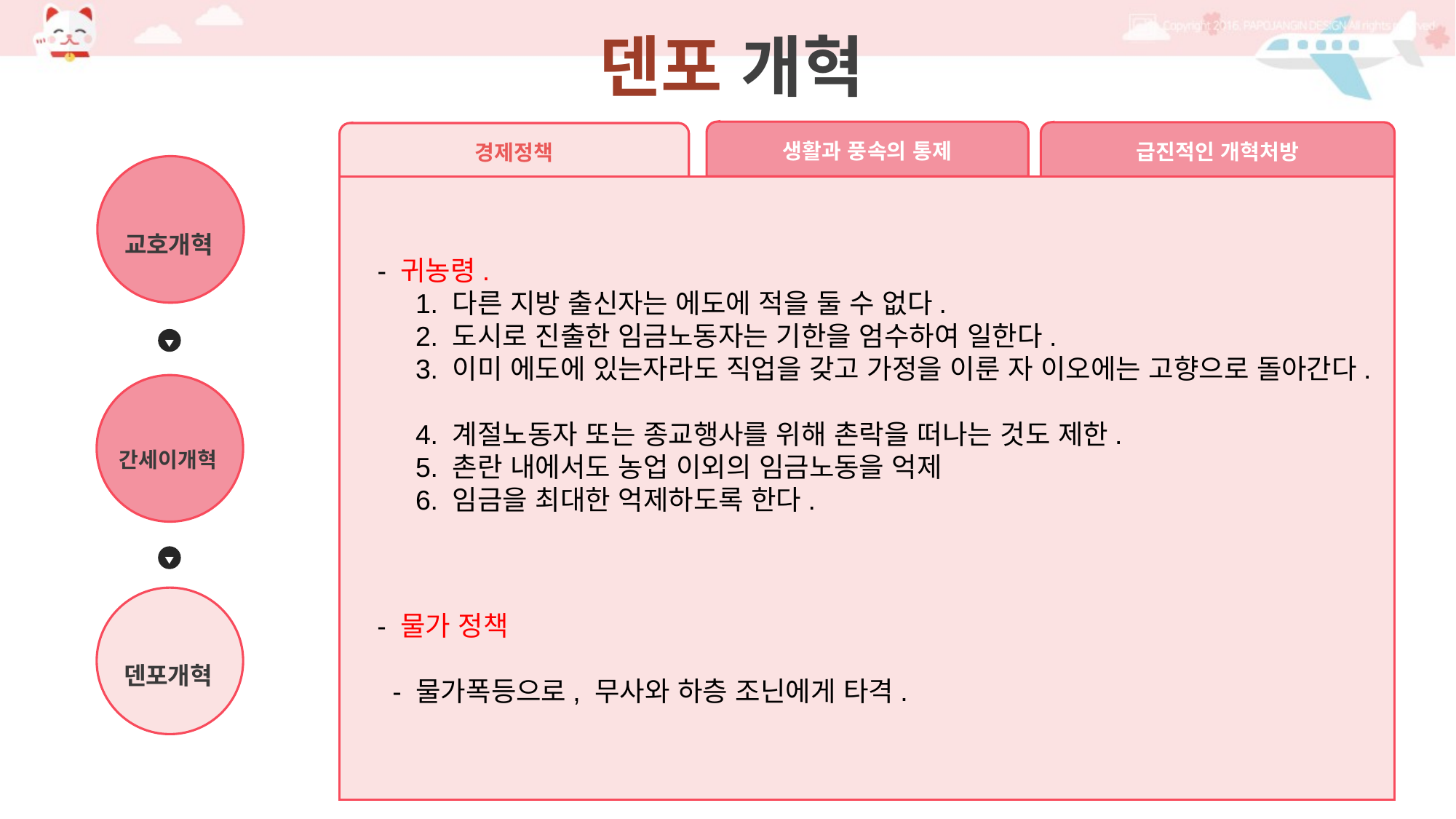

덴포 개혁
생활과 풍속의 통제
급진적인 개혁처방
경제정책

교호개혁
- 귀농령.
     1. 다른 지방 출신자는 에도에 적을 둘 수 없다.
     2. 도시로 진출한 임금노동자는 기한을 엄수하여 일한다.
     3. 이미 에도에 있는자라도 직업을 갖고 가정을 이룬 자 이오에는 고향으로 돌아간다.
     4. 계절노동자 또는 종교행사를 위해 촌락을 떠나는 것도 제한.
     5. 촌란 내에서도 농업 이외의 임금노동을 억제
     6. 임금을 최대한 억제하도록 한다.
▶

간세이개혁
▶

- 물가 정책

  - 물가폭등으로, 무사와 하층 조닌에게 타격.
덴포개혁